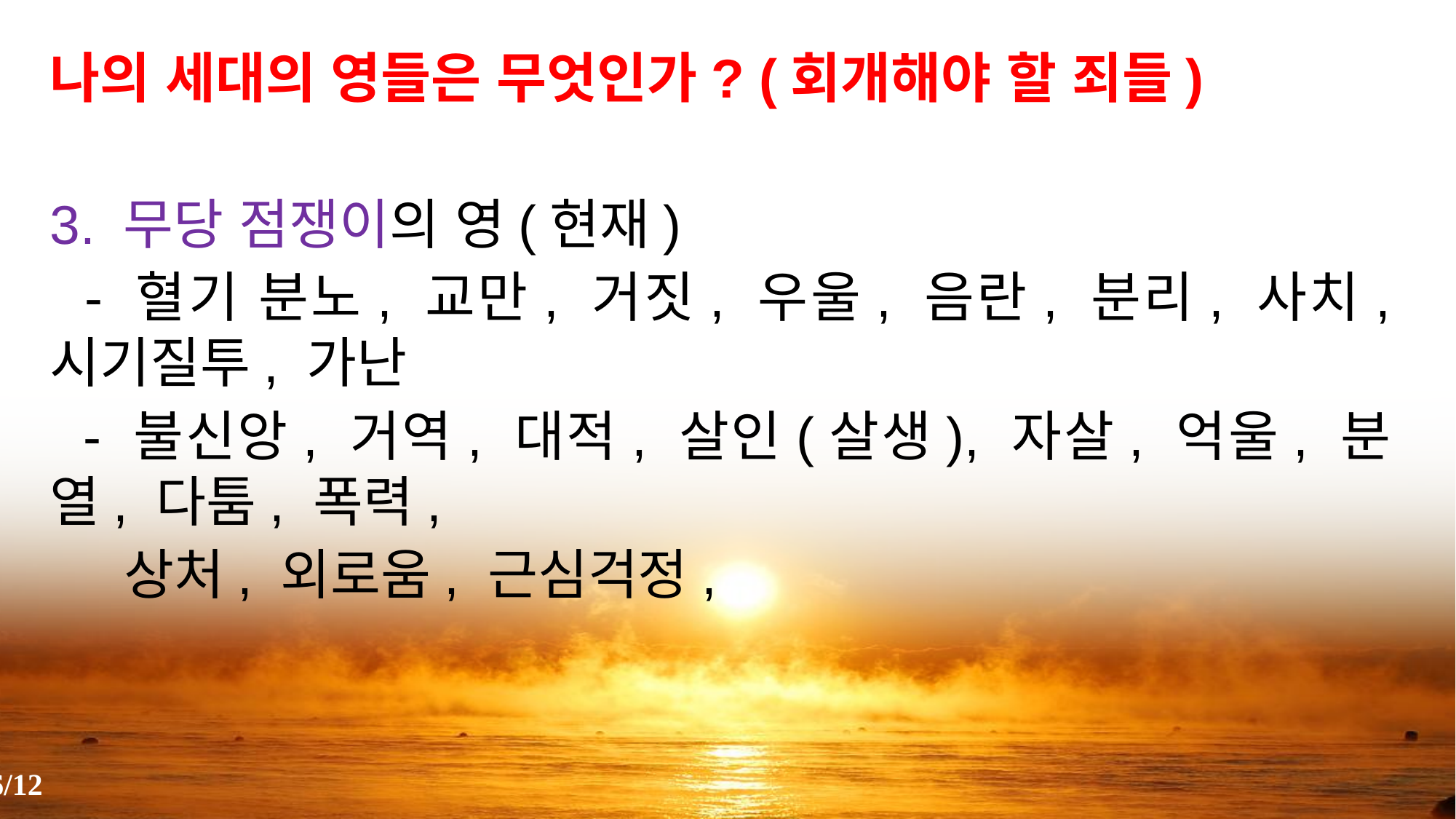

나의 세대의 영들은 무엇인가? (회개해야 할 죄들)

3. 무당 점쟁이의 영(현재)
  - 혈기 분노, 교만, 거짓, 우울, 음란, 분리, 사치, 시기질투, 가난
  - 불신앙, 거역, 대적, 살인(살생), 자살, 억울, 분열, 다툼, 폭력,
    상처, 외로움, 근심걱정,